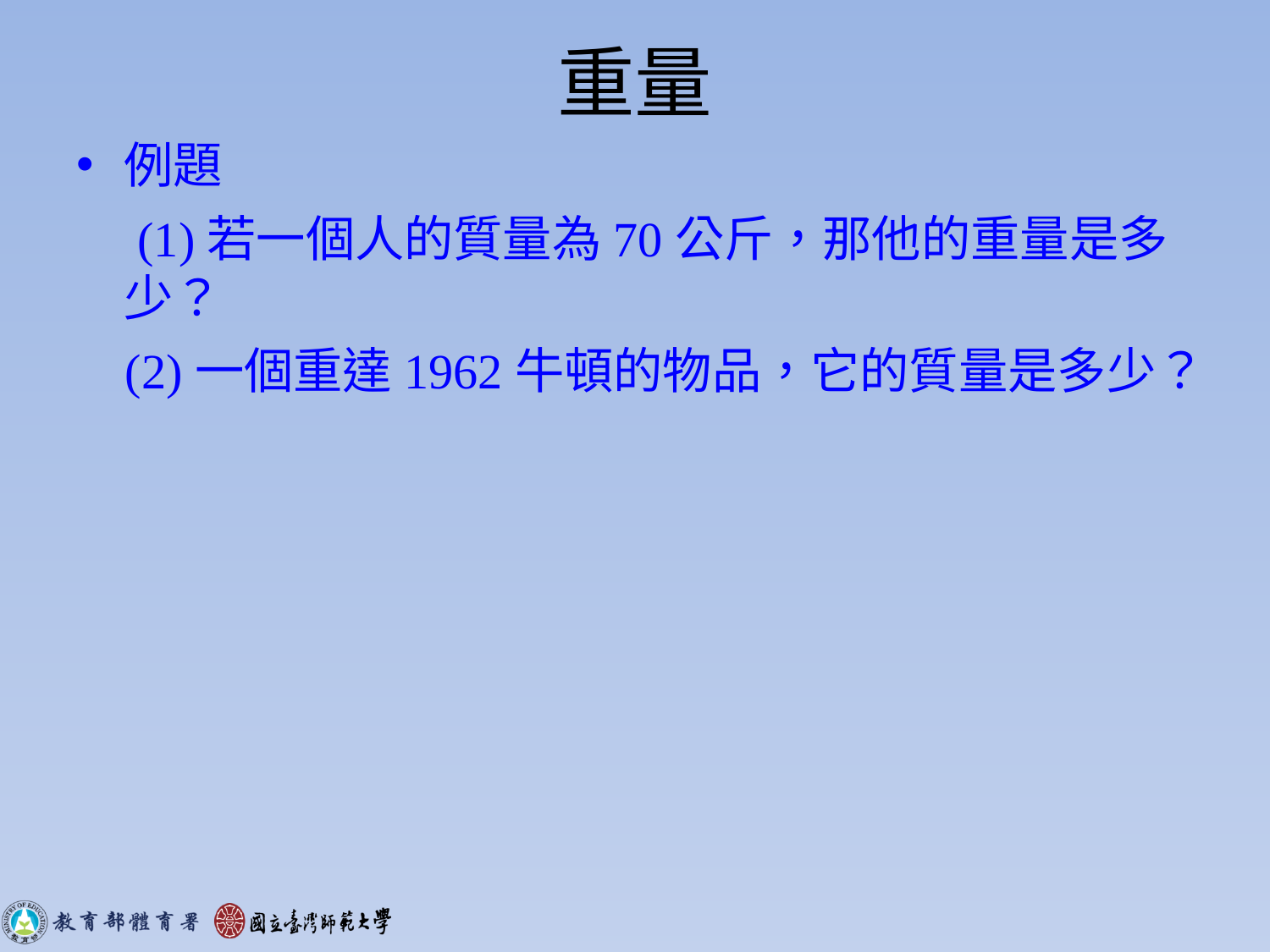

# 重量
例題
　(1)若一個人的質量為70公斤，那他的重量是多少？
    (2)一個重達1962牛頓的物品，它的質量是多少？